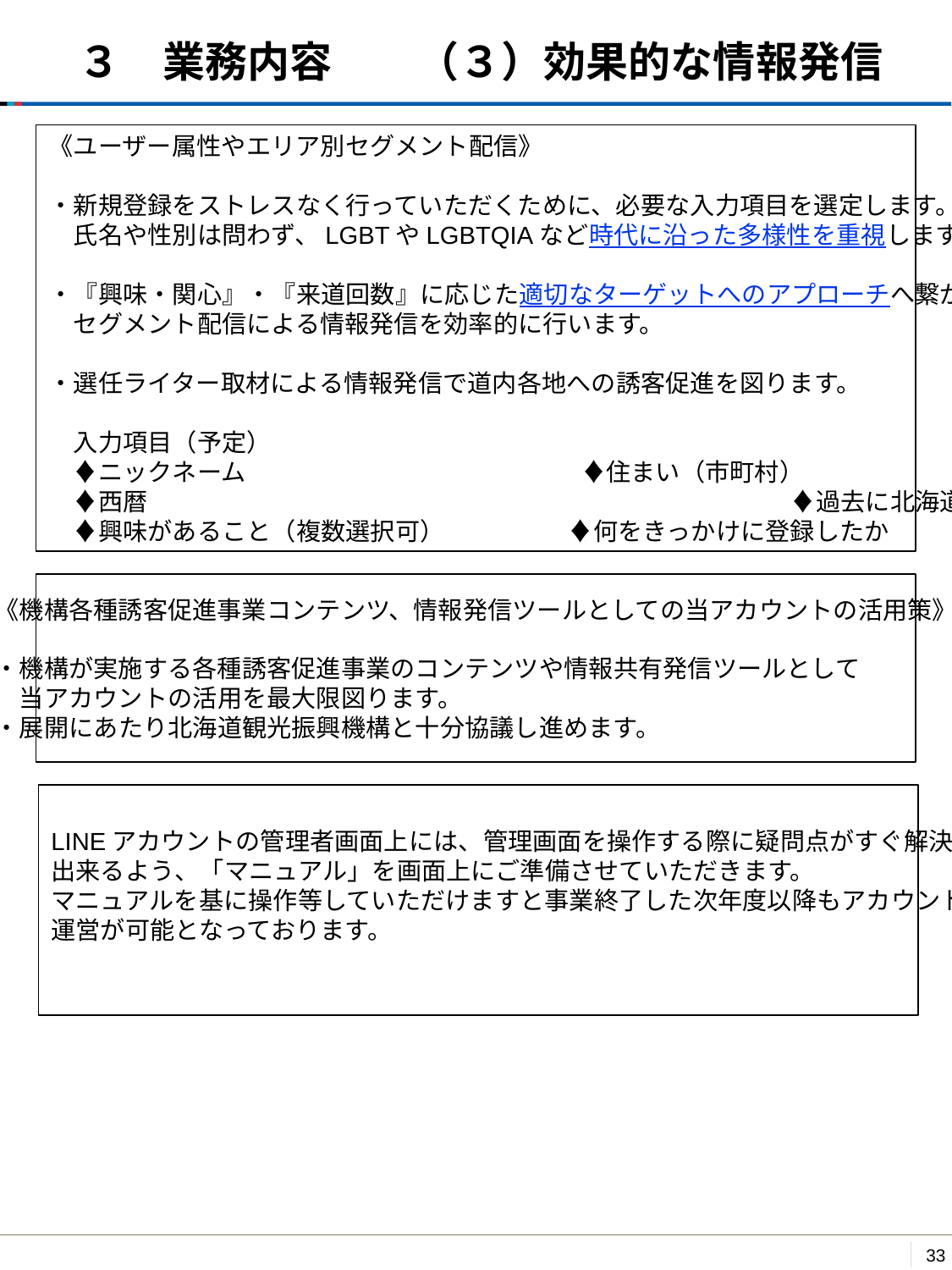

# ３　業務内容　　（３）効果的な情報発信
《ユーザー属性やエリア別セグメント配信》

・新規登録をストレスなく行っていただくために、必要な入力項目を選定します。
　氏名や性別は問わず、LGBTやLGBTQIAなど時代に沿った多様性を重視します。

・『興味・関心』・『来道回数』に応じた適切なターゲットへのアプローチへ繋がるよう
　セグメント配信による情報発信を効率的に行います。

・選任ライター取材による情報発信で道内各地への誘客促進を図ります。

　入力項目（予定）
　♦ニックネーム               　　　　　　　　　　 ♦住まい（市町村）
　♦西暦　　　　　　　　　　　　　　　　　　　　　　　　　　♦過去に北海道へ来たことがあるか
　♦興味があること（複数選択可）　　　　　♦何をきっかけに登録したか
《機構各種誘客促進事業コンテンツ、情報発信ツールとしての当アカウントの活用策》

・機構が実施する各種誘客促進事業のコンテンツや情報共有発信ツールとして
　当アカウントの活用を最大限図ります。
・展開にあたり北海道観光振興機構と十分協議し進めます。
LINEアカウントの管理者画面上には、管理画面を操作する際に疑問点がすぐ解決
出来るよう、「マニュアル」を画面上にご準備させていただきます。
マニュアルを基に操作等していただけますと事業終了した次年度以降もアカウントの
運営が可能となっております。

33